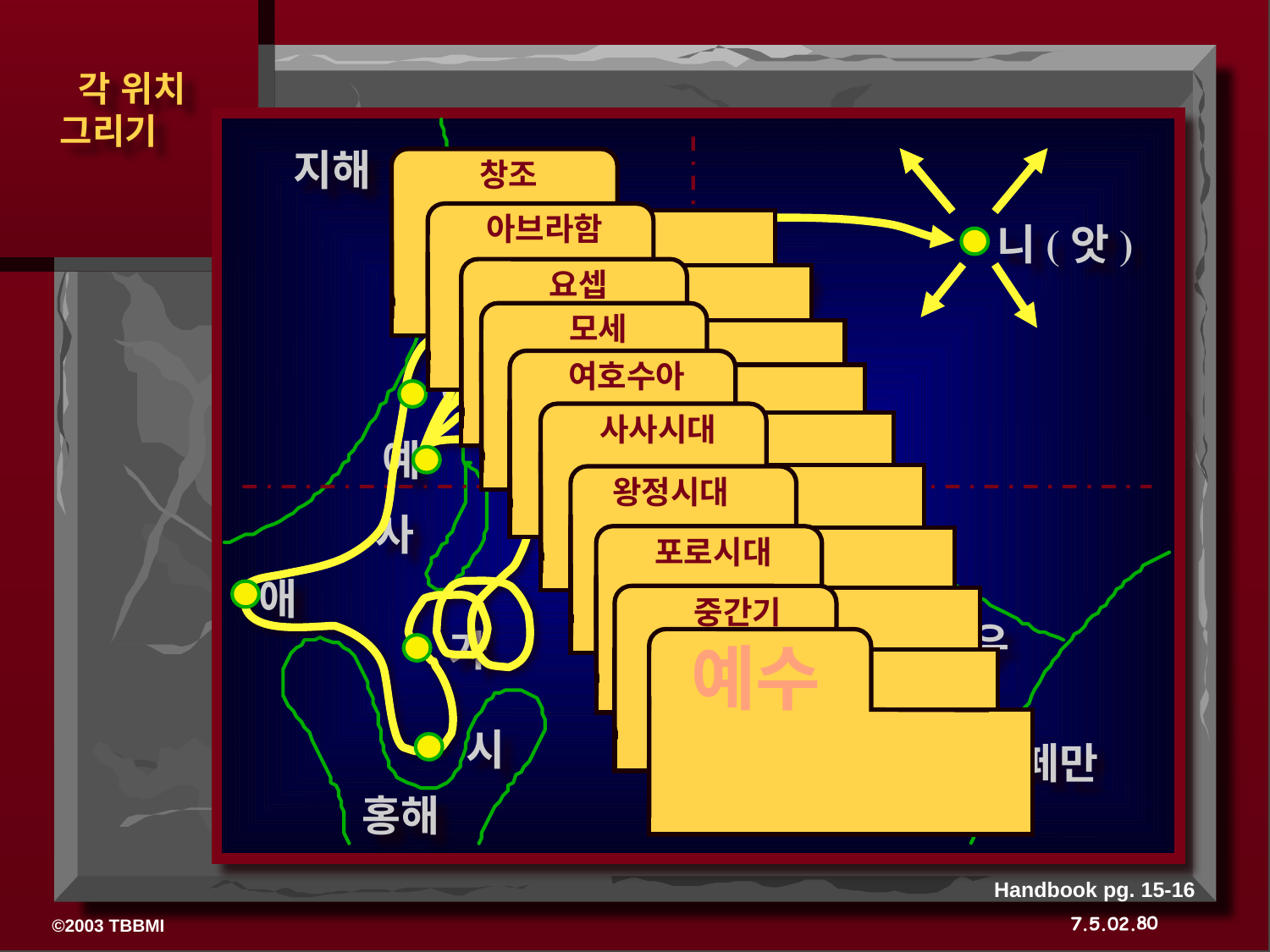

지해

   창조

   아브라함

니(앗)

하

   요셉

   모세

갈

   여호수아

C

유

바

   사사시대

예
느

왕정시대

사

   포로시대

애

   중간기

우
가

예수

시
페만

홍해

Handbook pg. 15-16
80